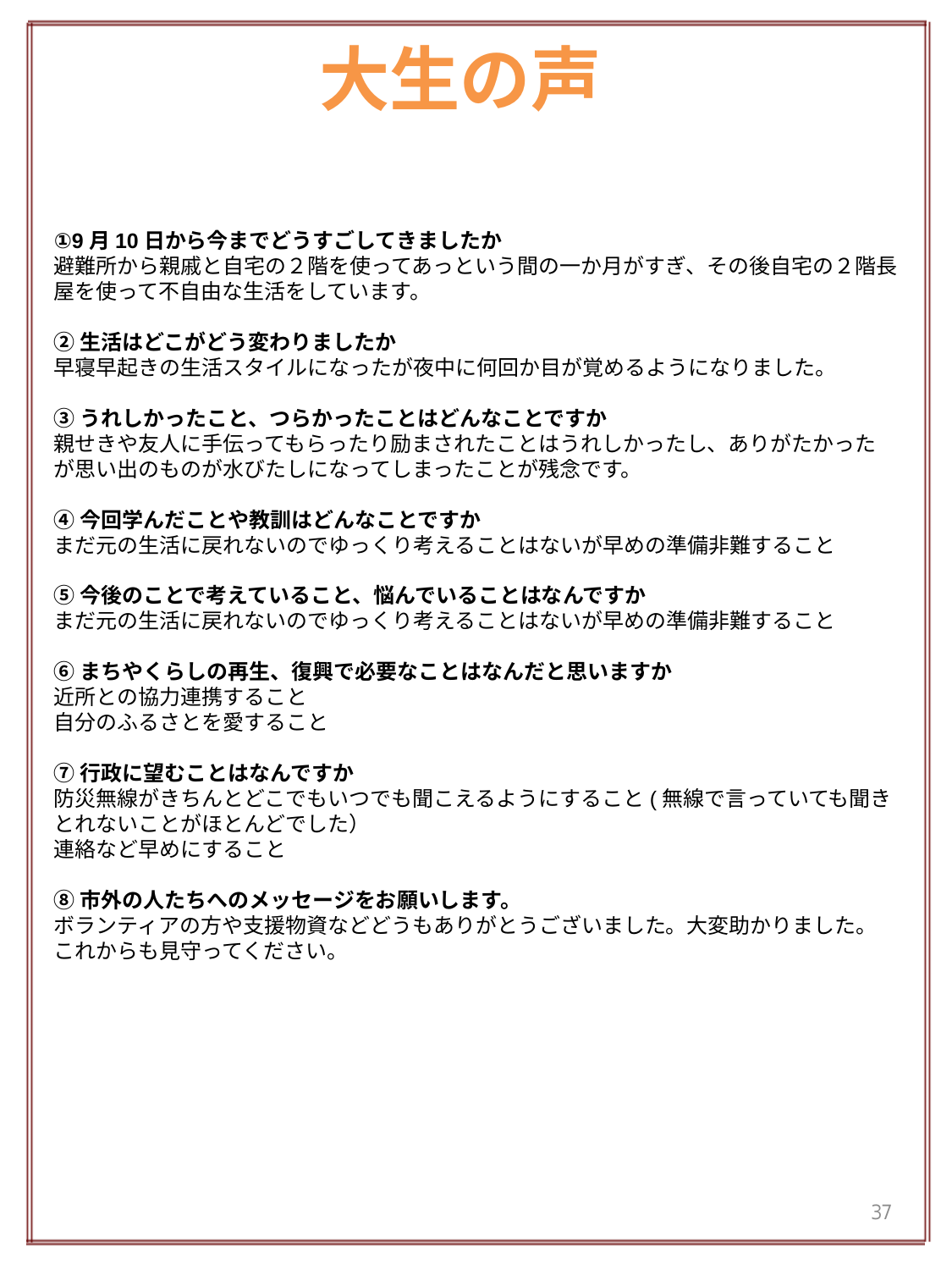

# 大生の声
①9月10日から今までどうすごしてきましたか
避難所から親戚と自宅の２階を使ってあっという間の一か月がすぎ、その後自宅の２階長屋を使って不自由な生活をしています。

②生活はどこがどう変わりましたか
早寝早起きの生活スタイルになったが夜中に何回か目が覚めるようになりました。

③うれしかったこと、つらかったことはどんなことですか
親せきや友人に手伝ってもらったり励まされたことはうれしかったし、ありがたかったが思い出のものが水びたしになってしまったことが残念です。

④今回学んだことや教訓はどんなことですか
まだ元の生活に戻れないのでゆっくり考えることはないが早めの準備非難すること

⑤今後のことで考えていること、悩んでいることはなんですか
まだ元の生活に戻れないのでゆっくり考えることはないが早めの準備非難すること

⑥まちやくらしの再生、復興で必要なことはなんだと思いますか
近所との協力連携すること
自分のふるさとを愛すること

⑦行政に望むことはなんですか
防災無線がきちんとどこでもいつでも聞こえるようにすること(無線で言っていても聞きとれないことがほとんどでした）
連絡など早めにすること

⑧市外の人たちへのメッセージをお願いします。
ボランティアの方や支援物資などどうもありがとうございました。大変助かりました。これからも見守ってください。

37